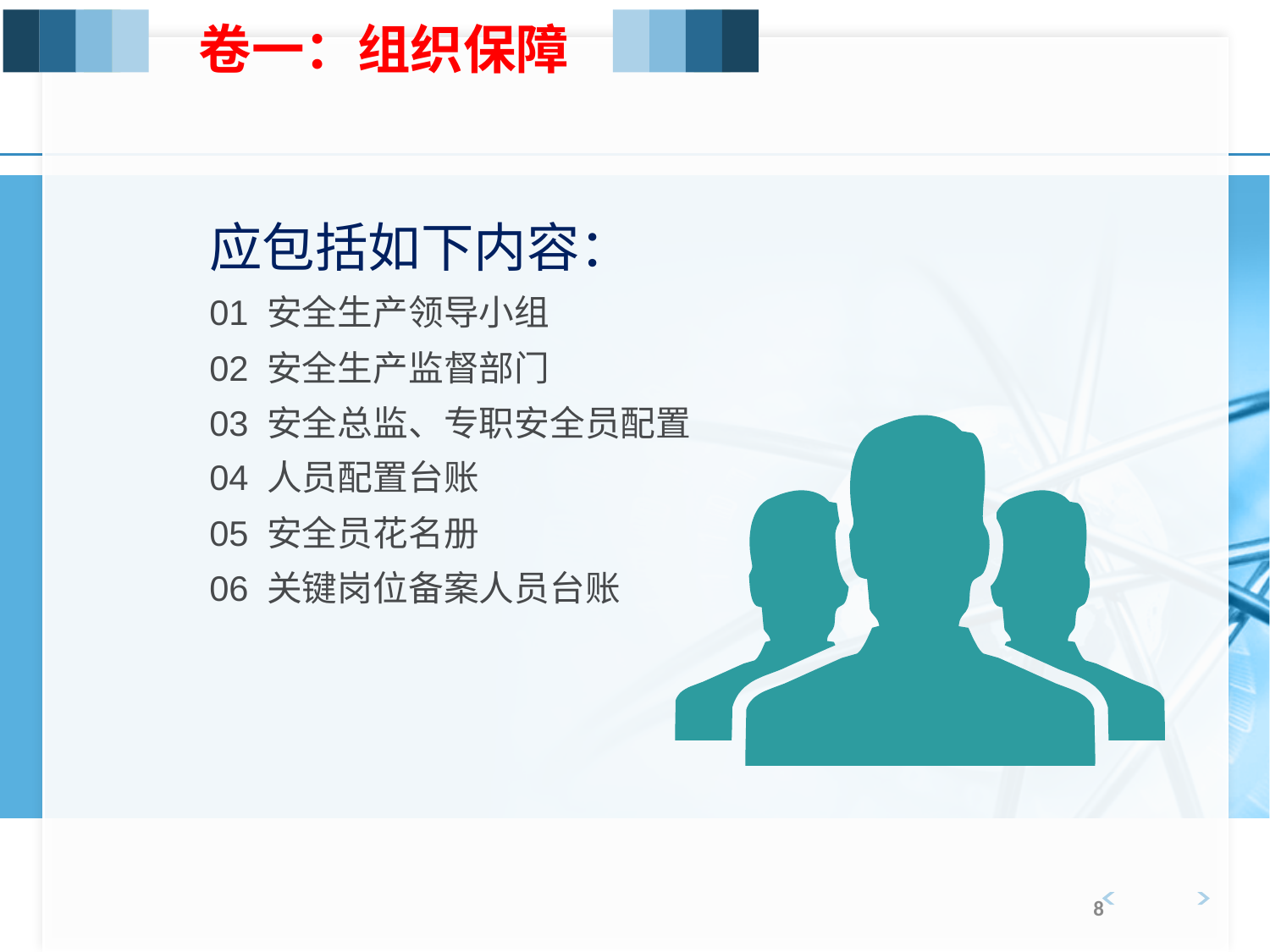

卷一：组织保障

应包括如下内容：
01 安全生产领导小组
02 安全生产监督部门
03 安全总监、专职安全员配置
04 人员配置台账
05 安全员花名册
06 关键岗位备案人员台账

8